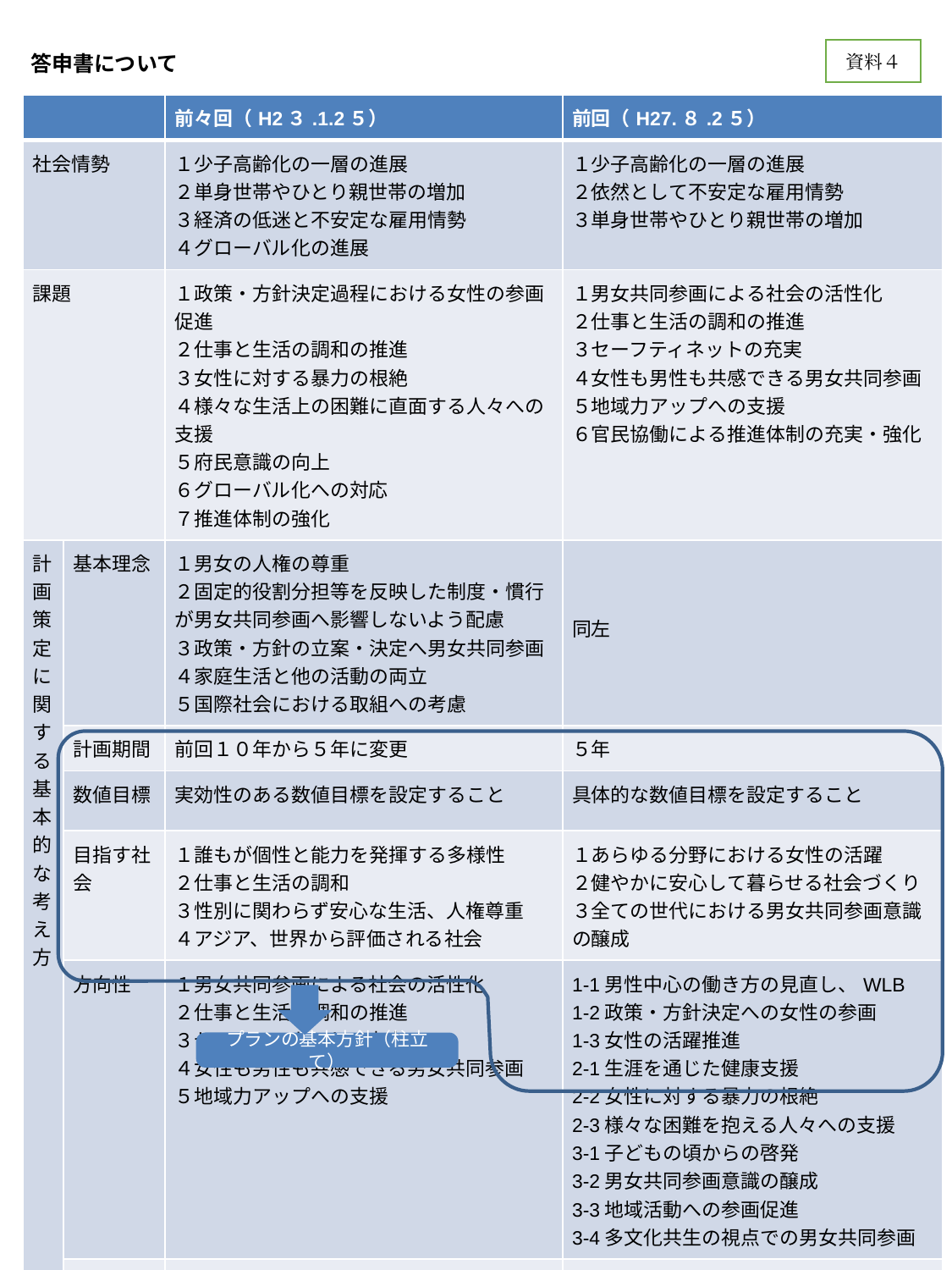

資料４
答申書について
|  |  | 前々回（H2３.1.2５） | 前回（H27.８.2５） |
| --- | --- | --- | --- |
| 社会情勢 |  | １少子高齢化の一層の進展 ２単身世帯やひとり親世帯の増加 ３経済の低迷と不安定な雇用情勢 ４グローバル化の進展 | １少子高齢化の一層の進展 ２依然として不安定な雇用情勢 ３単身世帯やひとり親世帯の増加 |
| 課題 |  | １政策・方針決定過程における女性の参画促進 ２仕事と生活の調和の推進 ３女性に対する暴力の根絶 ４様々な生活上の困難に直面する人々への支援 ５府民意識の向上 ６グローバル化への対応 ７推進体制の強化 | １男女共同参画による社会の活性化 ２仕事と生活の調和の推進 ３セーフティネットの充実 ４女性も男性も共感できる男女共同参画 ５地域力アップへの支援 ６官民協働による推進体制の充実・強化 |
| 計 画 策 定 に 関 す る 基 本 的 な 考 え 方 | 基本理念 | １男女の人権の尊重 ２固定的役割分担等を反映した制度・慣行が男女共同参画へ影響しないよう配慮 ３政策・方針の立案・決定へ男女共同参画 ４家庭生活と他の活動の両立 ５国際社会における取組への考慮 | 同左 |
|  | 計画期間 | 前回１０年から５年に変更 | ５年 |
|  | 数値目標 | 実効性のある数値目標を設定すること | 具体的な数値目標を設定すること |
|  | 目指す社会 | １誰もが個性と能力を発揮する多様性 ２仕事と生活の調和 ３性別に関わらず安心な生活、人権尊重 ４アジア、世界から評価される社会 | １あらゆる分野における女性の活躍 ２健やかに安心して暮らせる社会づくり ３全ての世代における男女共同参画意識の醸成 |
|  | 方向性 | １男女共同参画による社会の活性化 ２仕事と生活の調和の推進 ３セーフティネットの充実 ４女性も男性も共感できる男女共同参画 ５地域力アップへの支援 | 1-1男性中心の働き方の見直し、WLB 1-2政策・方針決定への女性の参画 1-3女性の活躍推進 2-1生涯を通じた健康支援 2-2女性に対する暴力の根絶 2-3様々な困難を抱える人々への支援 3-1子どもの頃からの啓発 3-2男女共同参画意識の醸成 3-3地域活動への参画促進 3-4多文化共生の視点での男女共同参画 |
|  | 取り組むべき事項 | 方向性１～５ごとに、具体的な取組例を記載 | 方向性１-1～３-4ごとに、具体的な取組例を記載 |
|  | 推進体制 | １オール大阪での連携体制 ２行政の推進体制の強化・充実 | １オール大阪での連携体制の一層の推進 ２行政の推進体制等の強化・充実 |

プランの基本方針（柱立て）